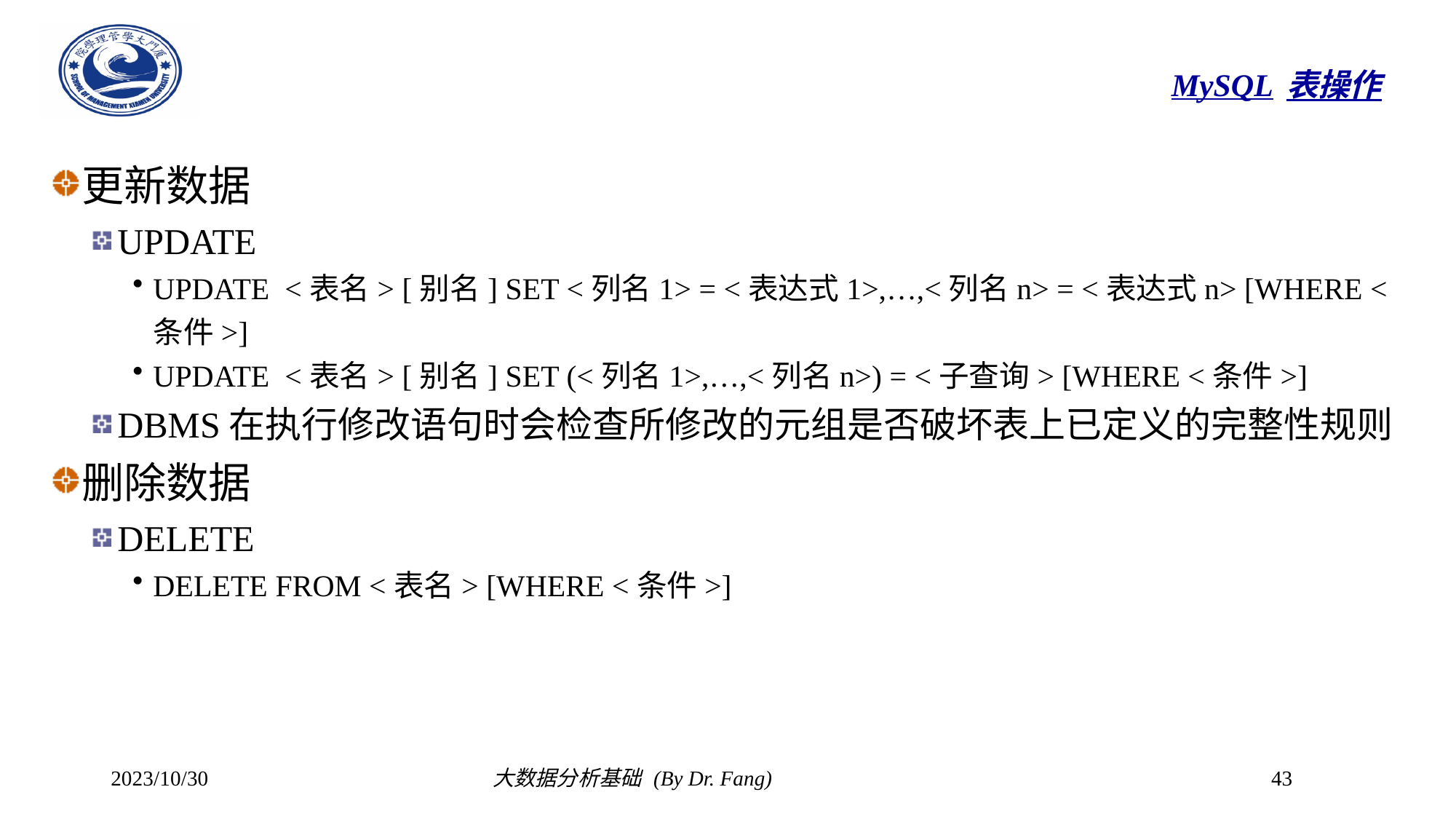

# MySQL表操作
更新数据
UPDATE
UPDATE  <表名> [别名] SET <列名1> = <表达式1>,…,<列名n> = <表达式n> [WHERE <条件>]
UPDATE  <表名> [别名] SET (<列名1>,…,<列名n>) = <子查询> [WHERE <条件>]
DBMS在执行修改语句时会检查所修改的元组是否破坏表上已定义的完整性规则
删除数据
DELETE
DELETE FROM <表名> [WHERE <条件>]

2023/10/30
大数据分析基础 (By Dr. Fang)
43